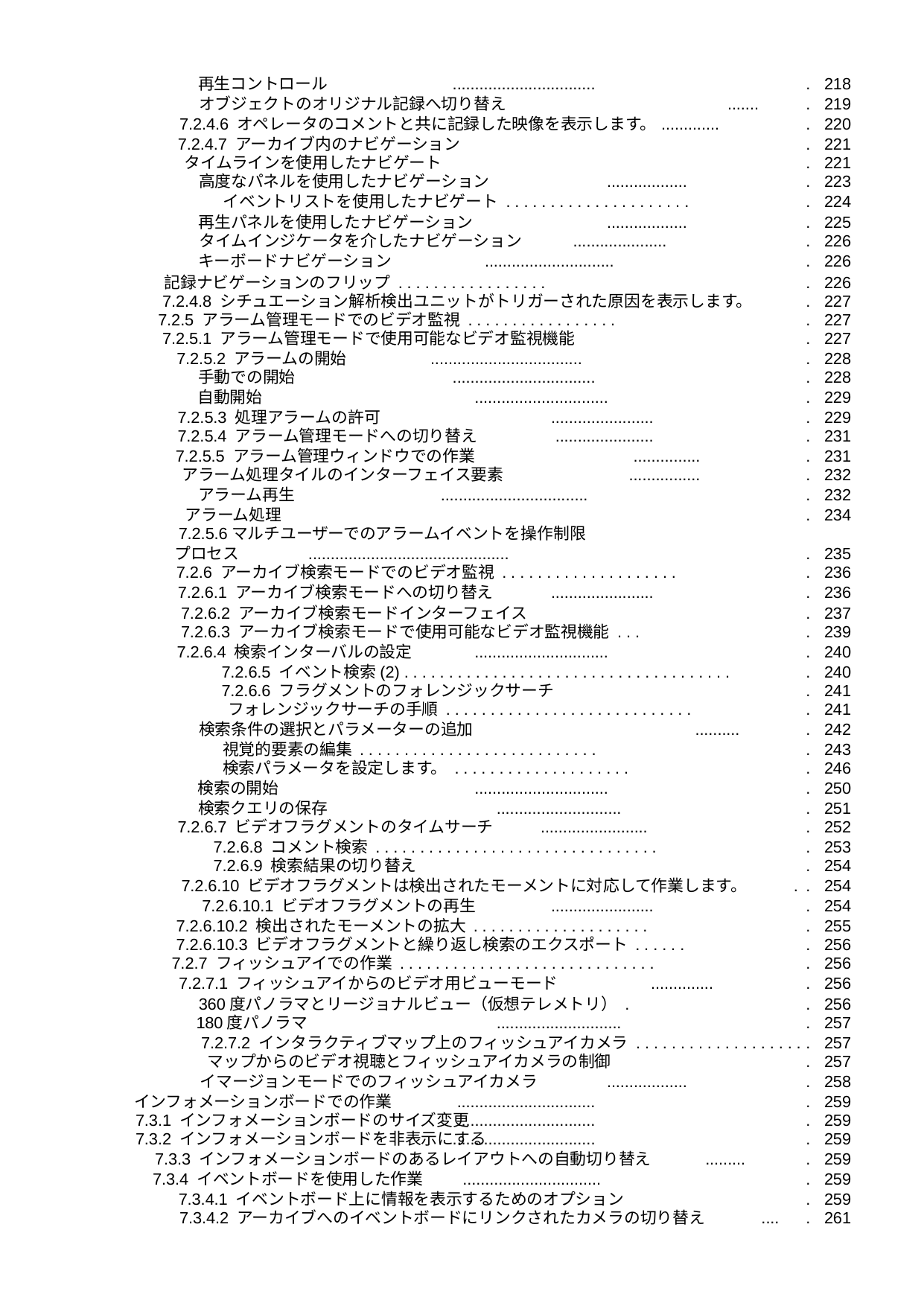

再生コントロール
 ................................
 .
 218
 オブジェクトのオリジナル記録へ切り替え
 .......
 .
 219
 7.2.4.6 オペレータのコメントと共に記録した映像を表示します。
 .............
 .
 220
 7.2.4.7 アーカイブ内のナビゲーション
  タイムラインを使用したナビゲート
 .
 .
 221
 221
 高度なパネルを使用したナビゲーション
 ..................
 .
 223
 イベントリストを使用したナビゲート . . . . . . . . . . . . . . . . . . . . .
 .
 224
 再生パネルを使用したナビゲーション
 ..................
 .
 225
 タイムインジケータを介したナビゲーション
 .....................
 .
 226
 キーボードナビゲーション
 .............................
 .
 226
  記録ナビゲーションのフリップ . . . . . . . . . . . . . . . . .
  7.2.4.8 シチュエーション解析検出ユニットがトリガーされた原因を表示します。
 7.2.5 アラーム管理モードでのビデオ監視 . . . . . . . . . . . . . . . . .
  7.2.5.1 アラーム管理モードで使用可能なビデオ監視機能
 .
 .
 .
 .
 226
 227
 227
 227
 7.2.5.2 アラームの開始
 ..................................
 .
 228
 手動での開始
 ................................
 .
 228
 自動開始
 ..............................
 .
 229
 7.2.5.3 処理アラームの許可
 7.2.5.4 アラーム管理モードへの切り替え
 .......................
  ......................
 .
 .
 229
 231
 7.2.5.5 アラーム管理ウィンドウでの作業
  アラーム処理タイルのインターフェイス要素
  ...............
 ................
 .
 .
 231
 232
 アラーム再生
 .................................
 .
 232
  アラーム処理
 7.2.5.6マルチユーザーでのアラームイベントを操作制限
 .
 234
 プロセス
 .............................................
 .
 235
 7.2.6 アーカイブ検索モードでのビデオ監視 . . . . . . . . . . . . . . . . . . . .
 .
 236
 7.2.6.1 アーカイブ検索モードへの切り替え
 .......................
 .
 236
 7.2.6.2 アーカイブ検索モードインターフェイス
 7.2.6.3 アーカイブ検索モードで使用可能なビデオ監視機能 . . .
 .
 .
 237
 239
 7.2.6.4 検索インターバルの設定
 ..............................
 .
 240
 7.2.6.5 イベント検索(2) . . . . . . . . . . . . . . . . . . . . . . . . . . . . . . . . . . . . .
 7.2.6.6 フラグメントのフォレンジックサーチ
  フォレンジックサーチの手順 . . . . . . . . . . . . . . . . . . . . . . . . . . . .
 .
 .
 .
 240
 241
 241
 検索条件の選択とパラメーターの追加
 ..........
 .
 242
 視覚的要素の編集 . . . . . . . . . . . . . . . . . . . . . . . . . . .
 検索パラメータを設定します。 . . . . . . . . . . . . . . . . . . . .
 .
 .
 243
 246
 検索の開始
 ..............................
 .
 250
 検索クエリの保存
 ............................
 .
 251
 7.2.6.7 ビデオフラグメントのタイムサーチ
 ........................
 .
 252
 7.2.6.8 コメント検索 . . . . . . . . . . . . . . . . . . . . . . . . . . . . . . . .
 7.2.6.9 検索結果の切り替え
 .
 .
 253
 254
 7.2.6.10 ビデオフラグメントは検出されたモーメントに対応して作業します。
 .
 .
 254
 7.2.6.10.1 ビデオフラグメントの再生
 .......................
 .
 254
  7.2.6.10.2 検出されたモーメントの拡大 . . . . . . . . . . . . . . . . . . . .
  7.2.6.10.3 ビデオフラグメントと繰り返し検索のエクスポート . . . . . .
 7.2.7 フィッシュアイでの作業 . . . . . . . . . . . . . . . . . . . . . . . . . . . . .
 .
 .
 .
 255
 256
 256
 7.2.7.1 フィッシュアイからのビデオ用ビューモード
 ..............
 .
 256
 360度パノラマとリージョナルビュー（仮想テレメトリ） .
 .
 256
 180度パノラマ
 ............................
 .
 257
 7.2.7.2 インタラクティブマップ上のフィッシュアイカメラ . . . . . . . . . . . . . . . . . . .
  マップからのビデオ視聴とフィッシュアイカメラの制御
 .
 .
 257
 257
 イマージョンモードでのフィッシュアイカメラ
 ..................
 .
 258
 インフォメーションボードでの作業
  7.3.1 インフォメーションボードのサイズ変更
  7.3.2 インフォメーションボードを非表示にする
  ...............................
  ...............................
 ................................
 .
 .
 .
 259
 259
 259
 7.3.3 インフォメーションボードのあるレイアウトへの自動切り替え
 .........
 .
 259
 7.3.4 イベントボードを使用した作業
 ...............................
 .
 259
 7.3.4.1 イベントボード上に情報を表示するためのオプション
 .
 259
 7.3.4.2 アーカイブへのイベントボードにリンクされたカメラの切り替え
 ....
 .
 261